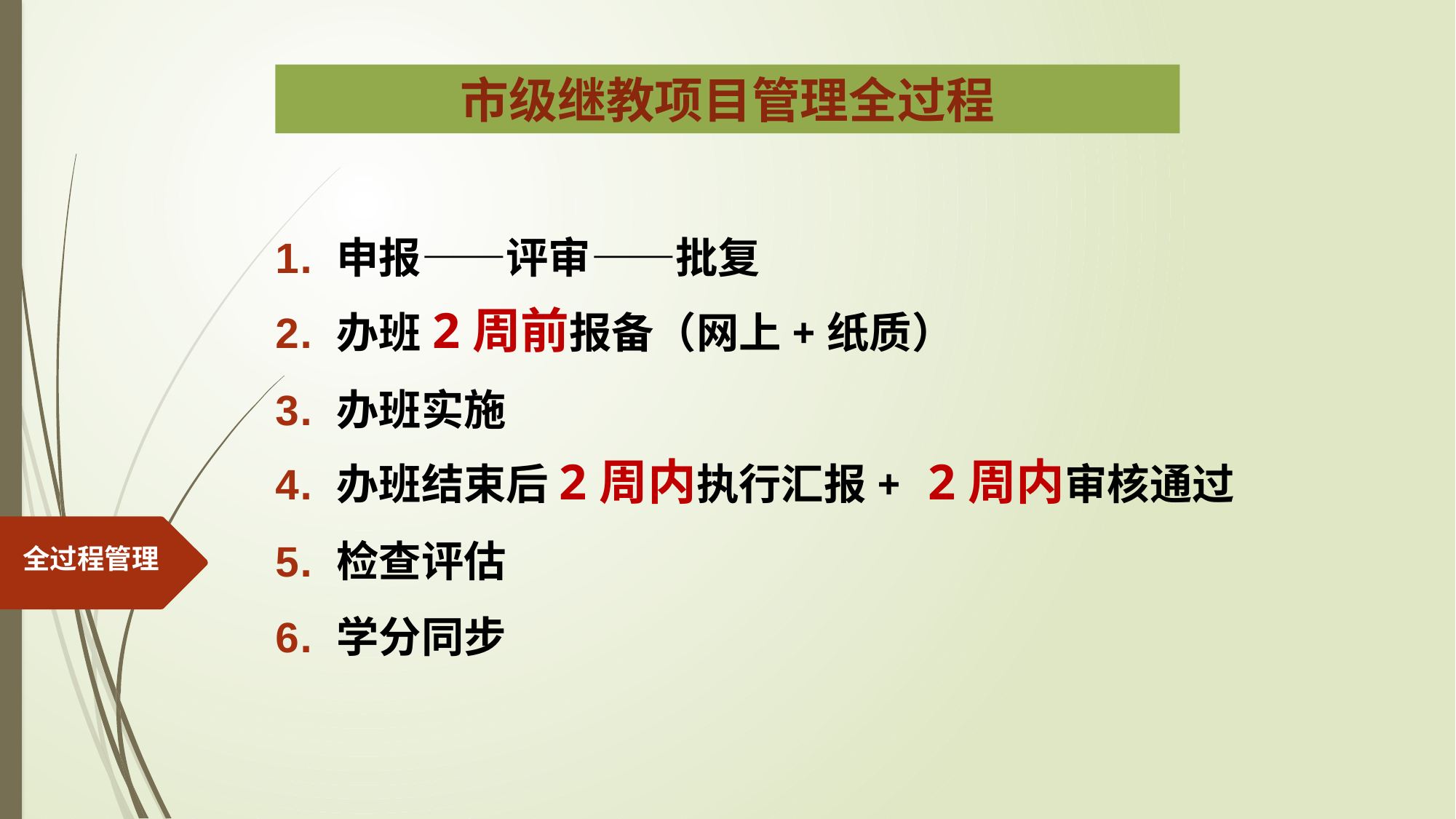

市级继教项目管理全过程
申报——评审——批复
办班2周前报备（网上+纸质）
办班实施
办班结束后2周内执行汇报+ 2周内审核通过
检查评估
学分同步
全过程管理